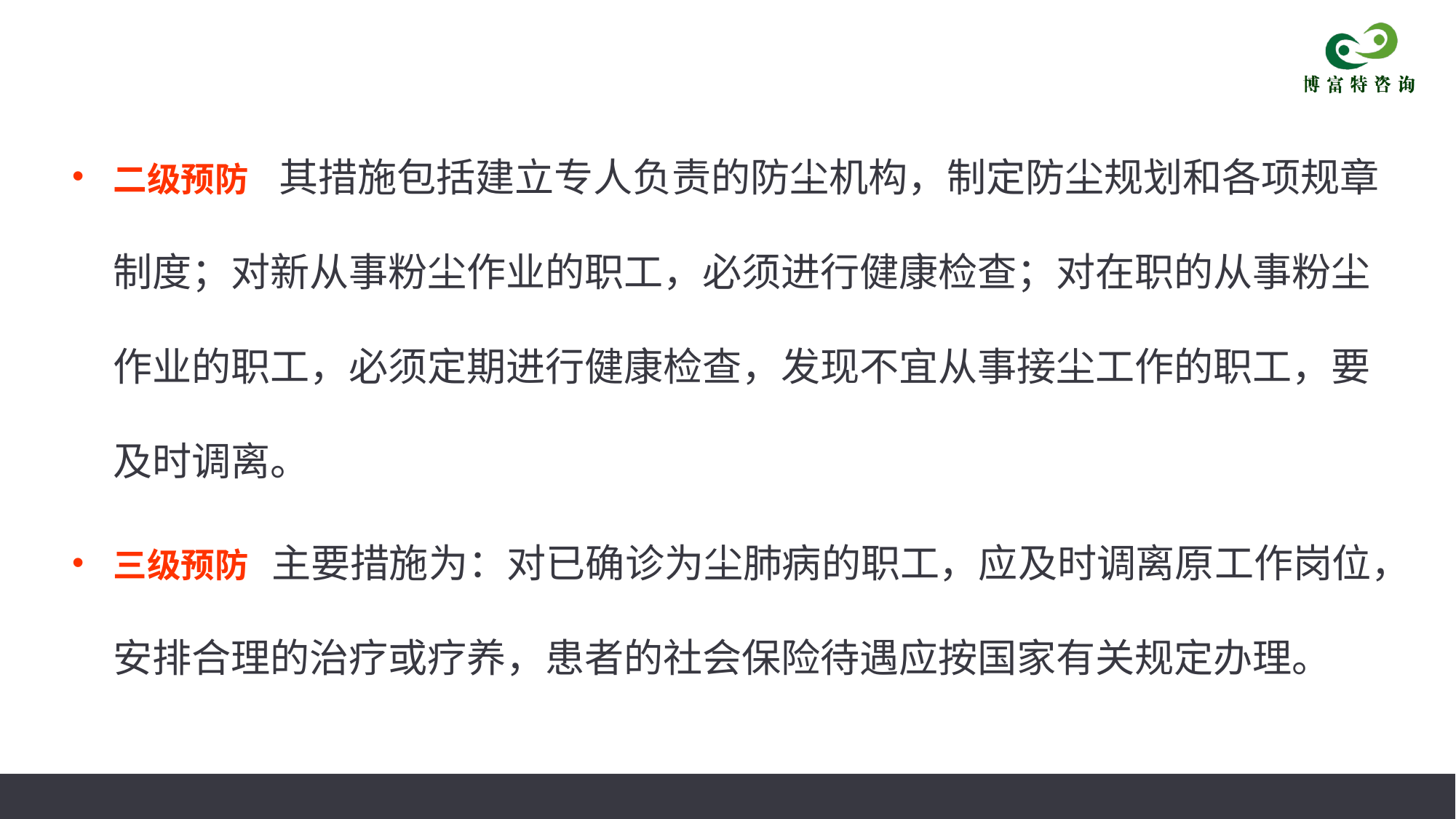

二级预防    其措施包括建立专人负责的防尘机构，制定防尘规划和各项规章制度；对新从事粉尘作业的职工，必须进行健康检查；对在职的从事粉尘作业的职工，必须定期进行健康检查，发现不宜从事接尘工作的职工，要及时调离。
三级预防   主要措施为：对已确诊为尘肺病的职工，应及时调离原工作岗位，安排合理的治疗或疗养，患者的社会保险待遇应按国家有关规定办理。